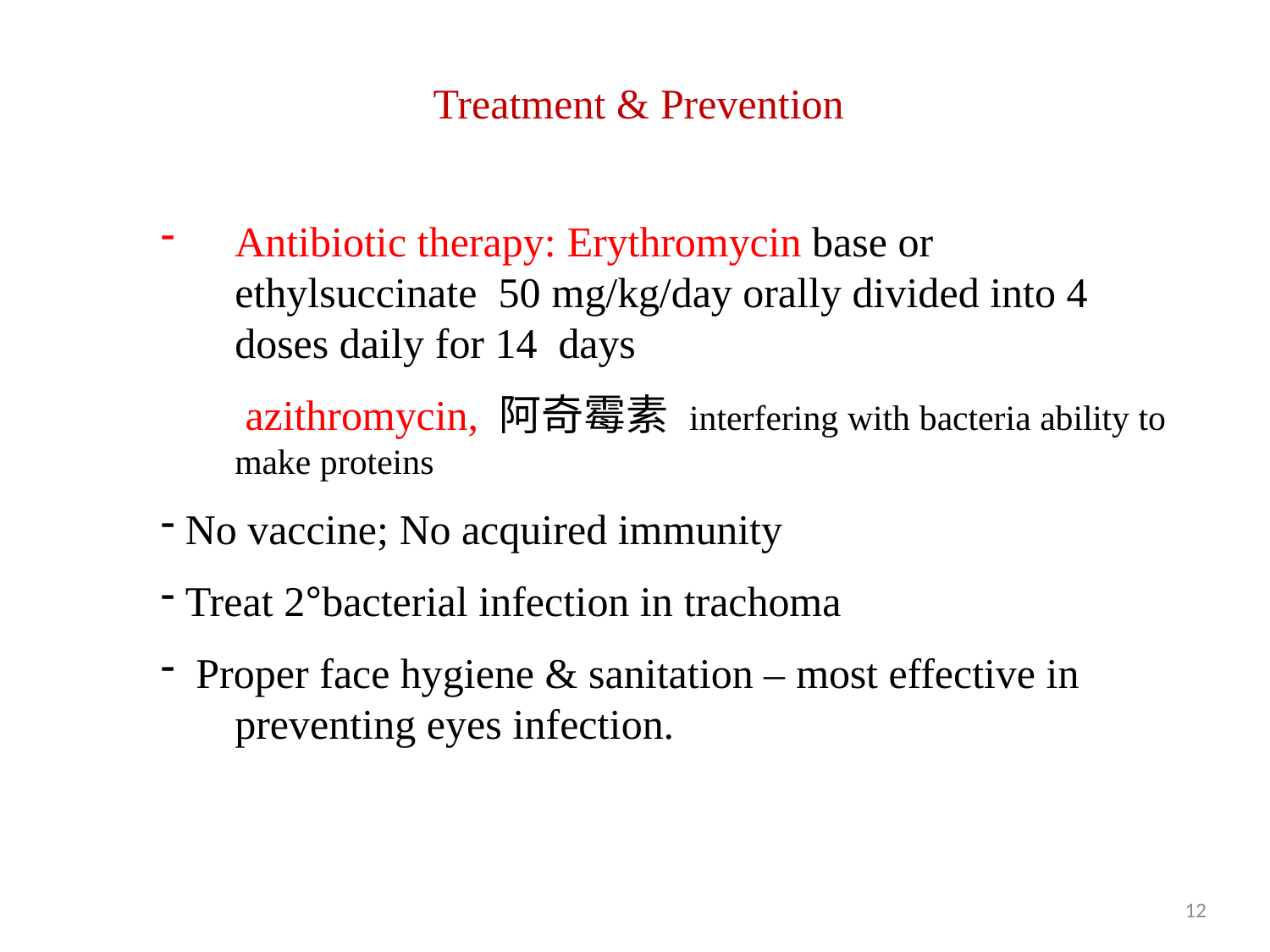

# Treatment & Prevention
Antibiotic therapy: Erythromycin base or ethylsuccinate  50 mg/kg/day orally divided into 4 doses daily for 14  days
azithromycin, 阿奇霉素interfering with bacteria ability to
make proteins
No vaccine; No acquired immunity
Treat 2°bacterial infection in trachoma
Proper face hygiene & sanitation – most effective in
preventing eyes infection.
12